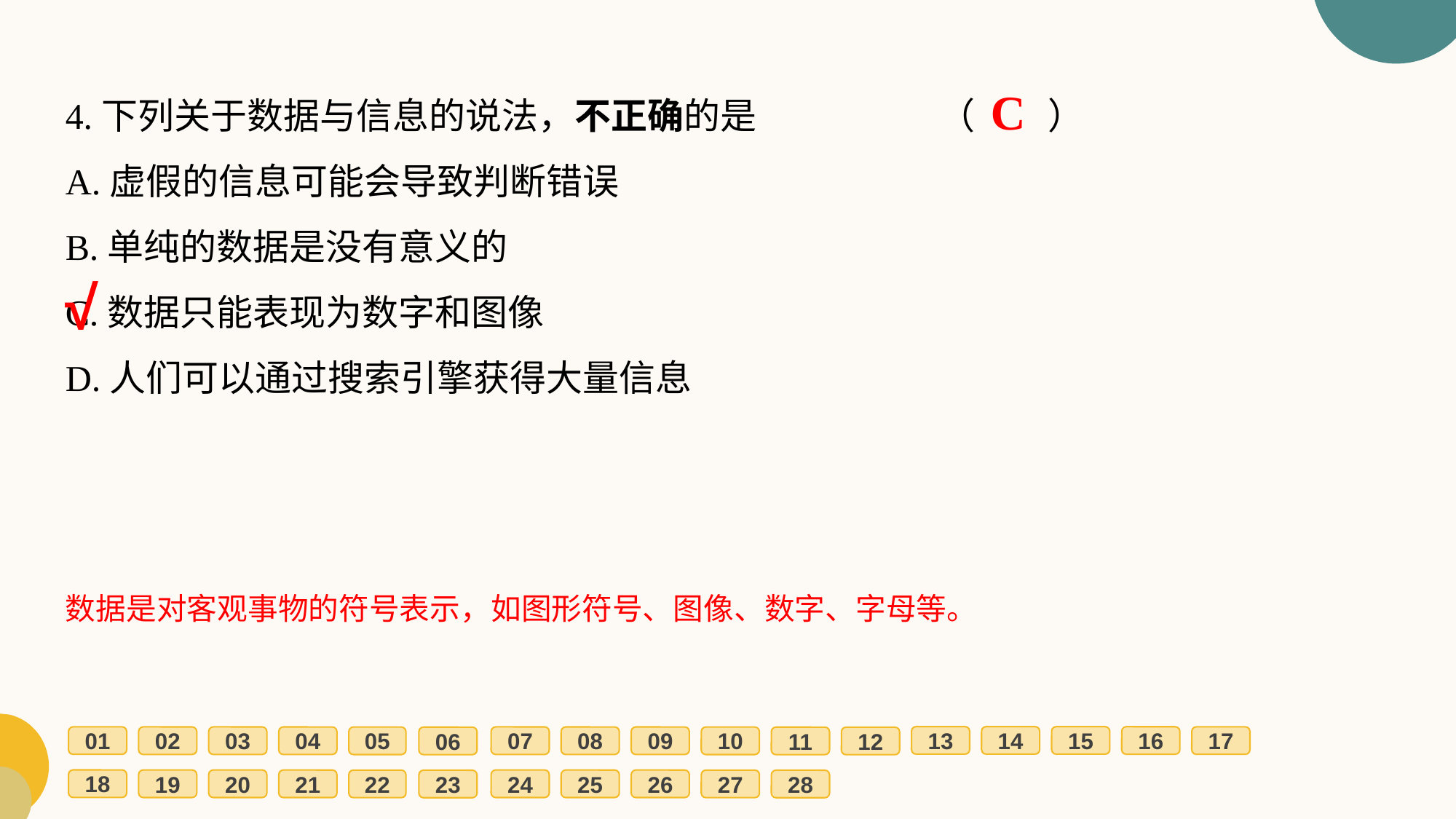

4.下列关于数据与信息的说法，不正确的是		（　　）
A.虚假的信息可能会导致判断错误
B.单纯的数据是没有意义的
C.数据只能表现为数字和图像
D.人们可以通过搜索引擎获得大量信息
C
√
数据是对客观事物的符号表示，如图形符号、图像、数字、字母等。